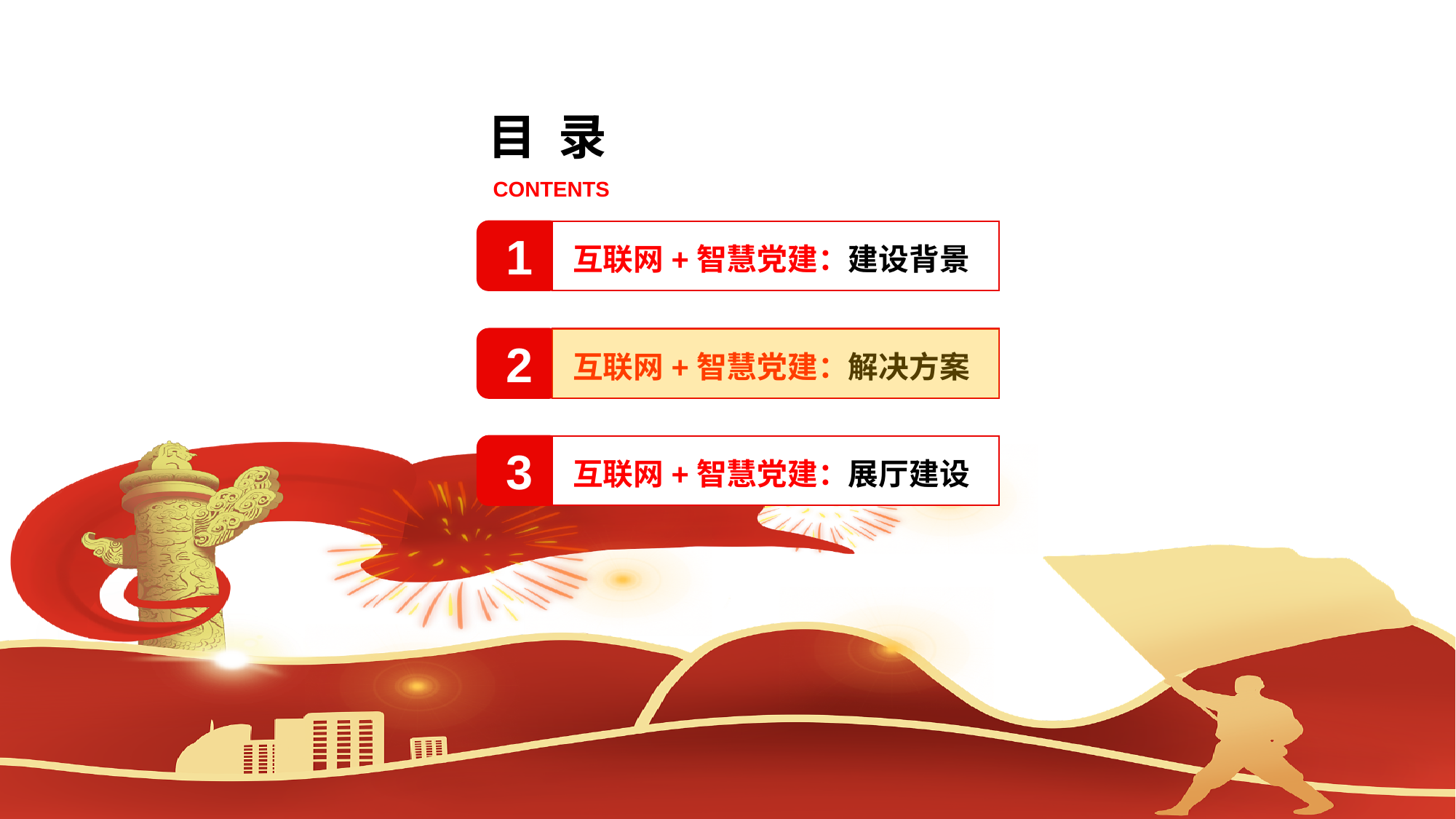

目  录
CONTENTS
1
互联网+智慧党建：建设背景
2
互联网+智慧党建：解决方案

3
互联网+智慧党建：展厅建设